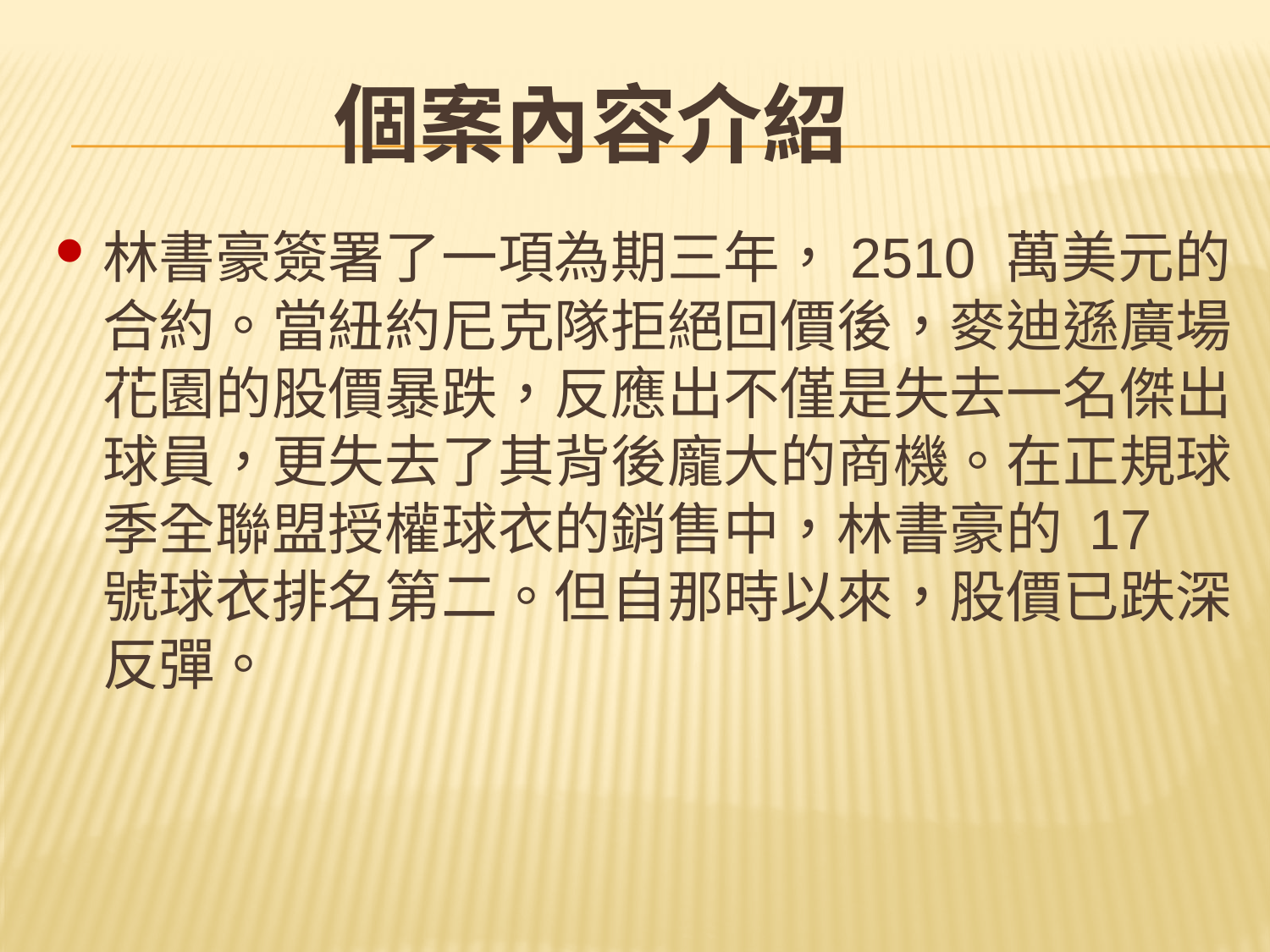

# 個案內容介紹
林書豪簽署了一項為期三年，2510 萬美元的合約。當紐約尼克隊拒絕回價後，麥迪遜廣場花園的股價暴跌，反應出不僅是失去一名傑出球員，更失去了其背後龐大的商機。在正規球季全聯盟授權球衣的銷售中，林書豪的 17 號球衣排名第二。但自那時以來，股價已跌深反彈。